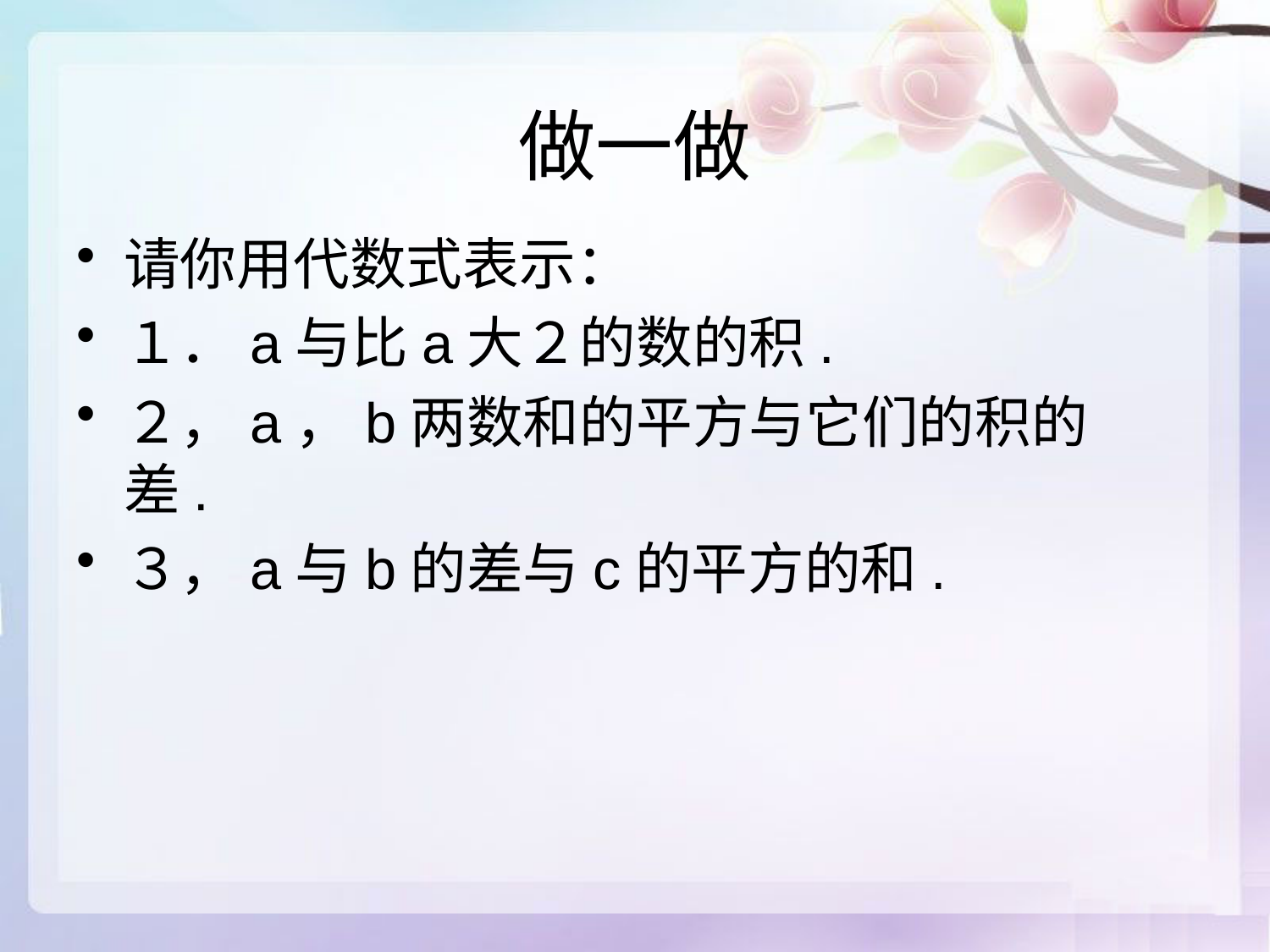

做一做
请你用代数式表示：
１．a与比a大２的数的积.
２，a，b两数和的平方与它们的积的差.
３，a与b的差与c的平方的和.